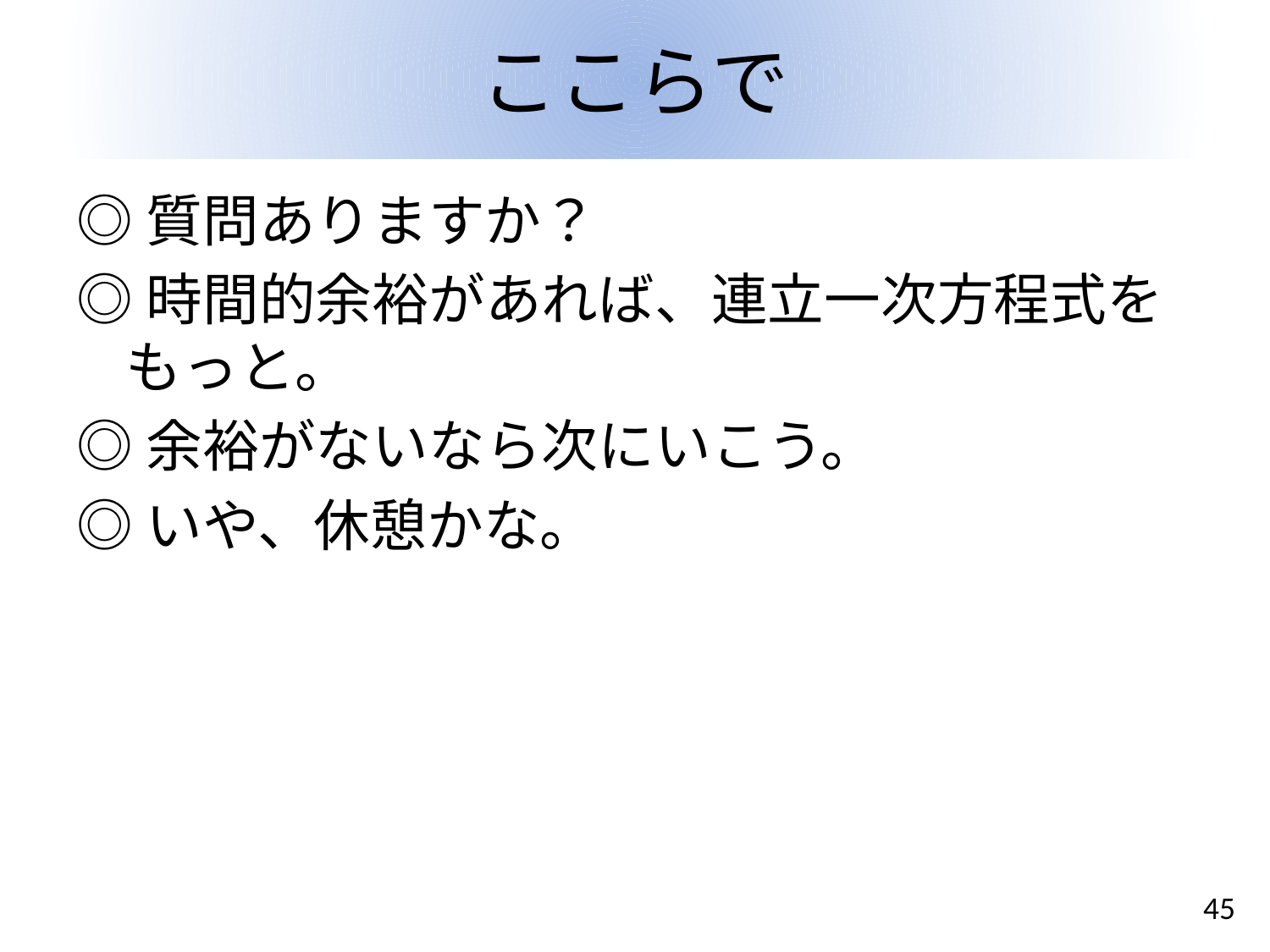

# ここらで
◎質問ありますか？
◎時間的余裕があれば、連立一次方程式をもっと。
◎余裕がないなら次にいこう。
◎いや、休憩かな。

45